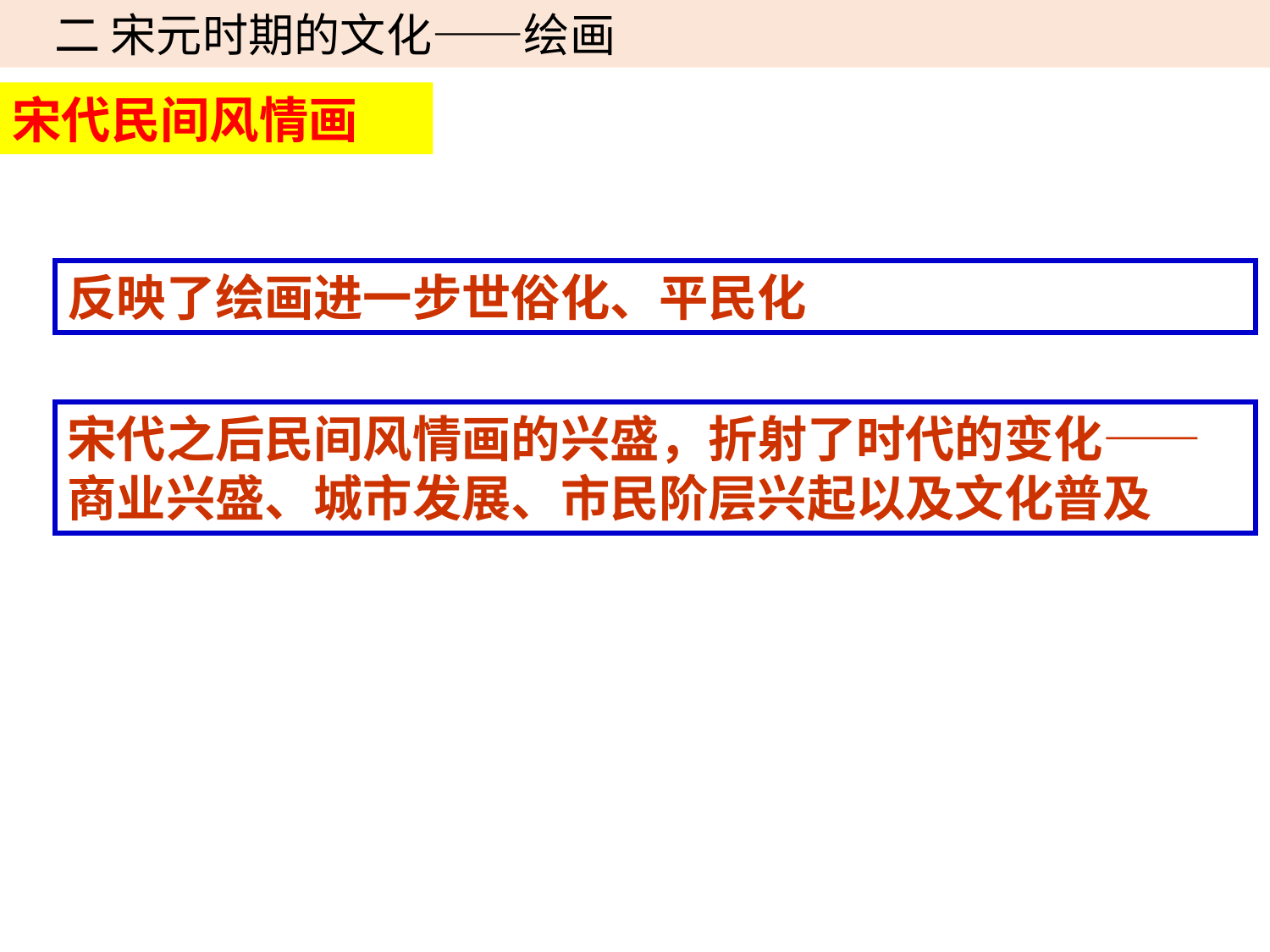

二 宋元时期的文化——绘画
宋代民间风情画
反映了绘画进一步世俗化、平民化
宋代之后民间风情画的兴盛，折射了时代的变化——商业兴盛、城市发展、市民阶层兴起以及文化普及